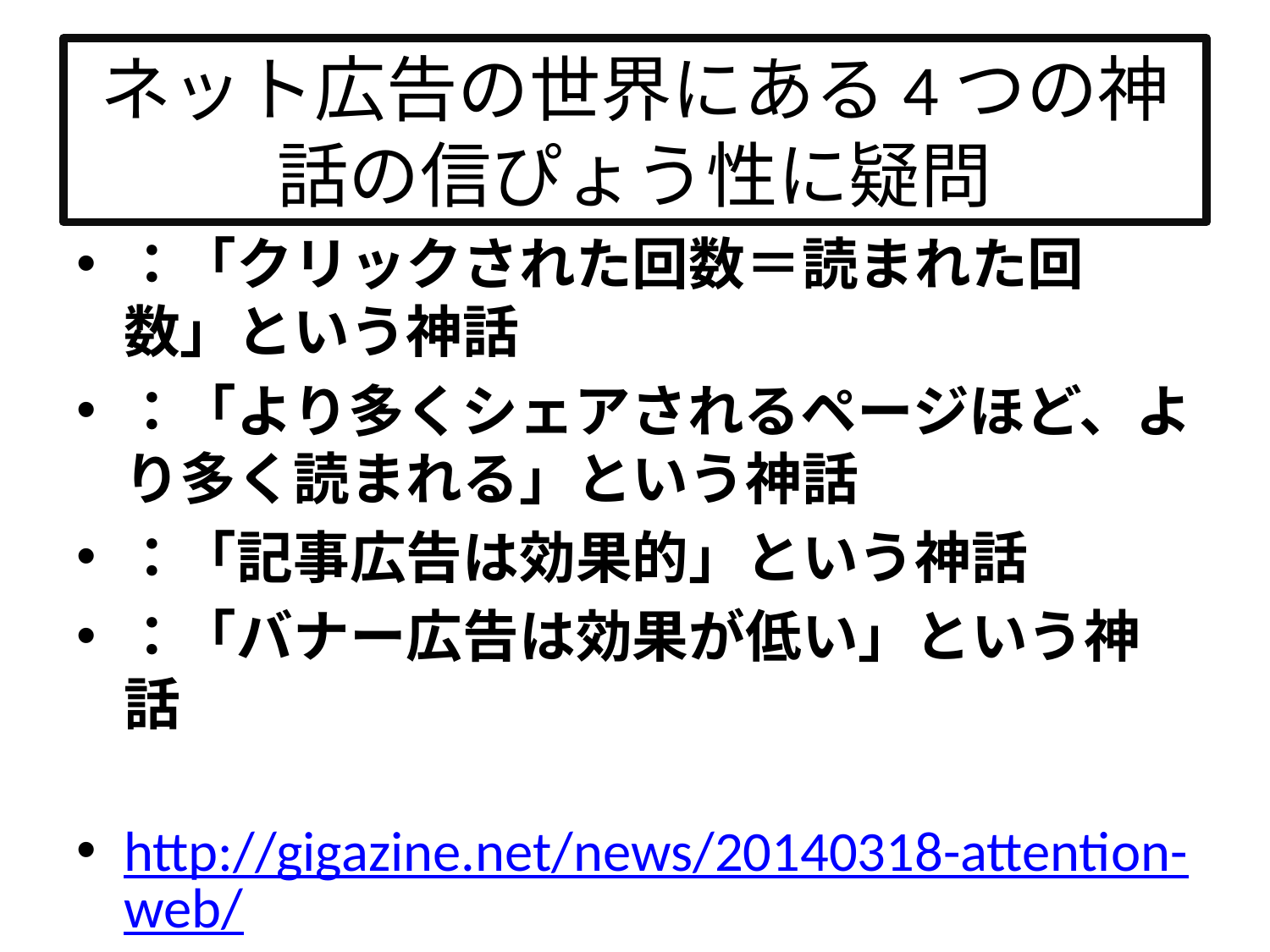

# ネット広告の世界にある4つの神話の信ぴょう性に疑問
：「クリックされた回数＝読まれた回数」という神話
：「より多くシェアされるページほど、より多く読まれる」という神話
：「記事広告は効果的」という神話
：「バナー広告は効果が低い」という神話
http://gigazine.net/news/20140318-attention-web/